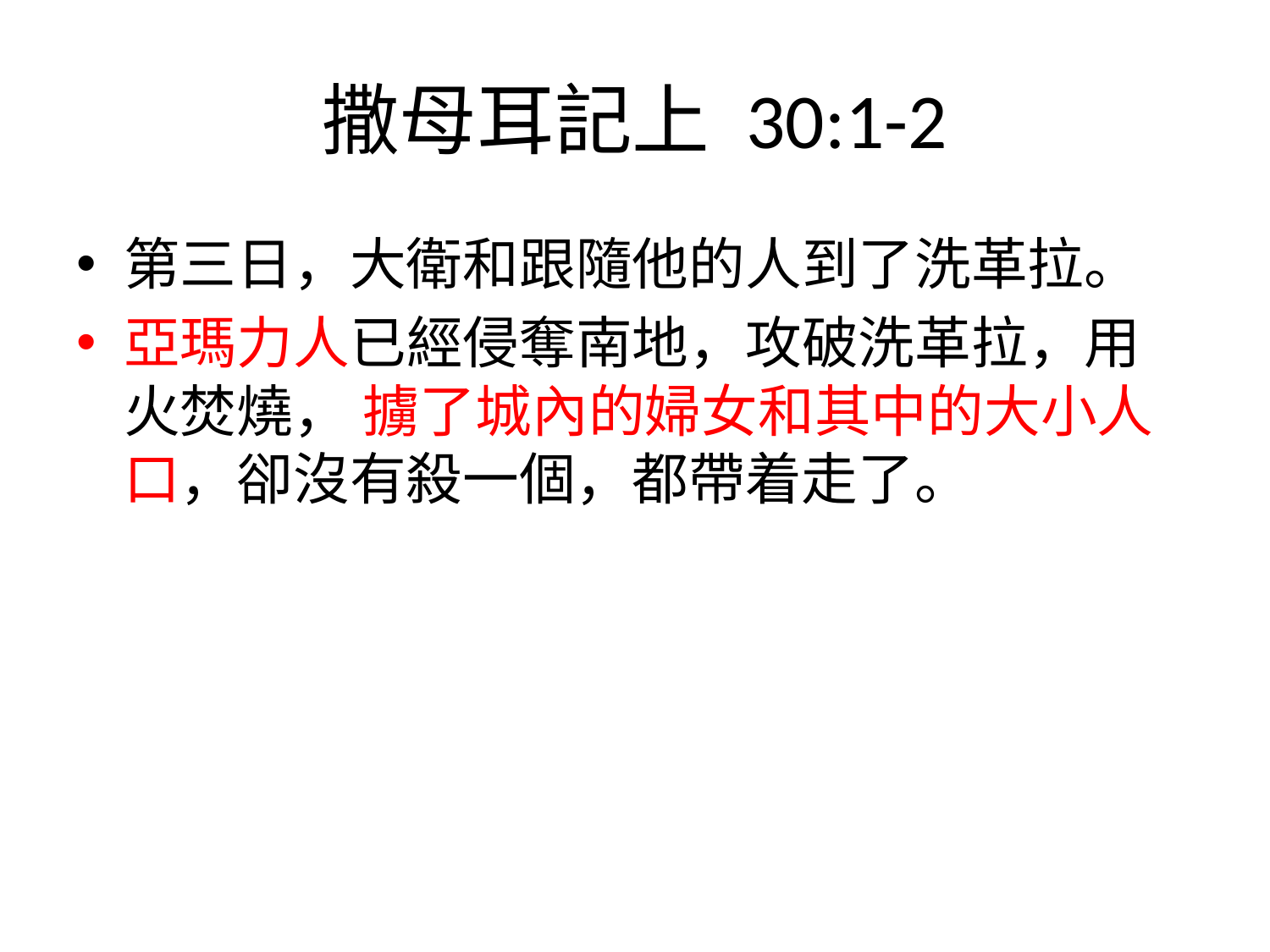

# 撒母耳記上‬ ‭30:1-2
第三日，大衛和跟隨他的人到了洗革拉。
亞瑪力人已經侵奪南地，攻破洗革拉，用火焚燒， 擄了城內的婦女和其中的大小人口，卻沒有殺一個，都帶着走了。